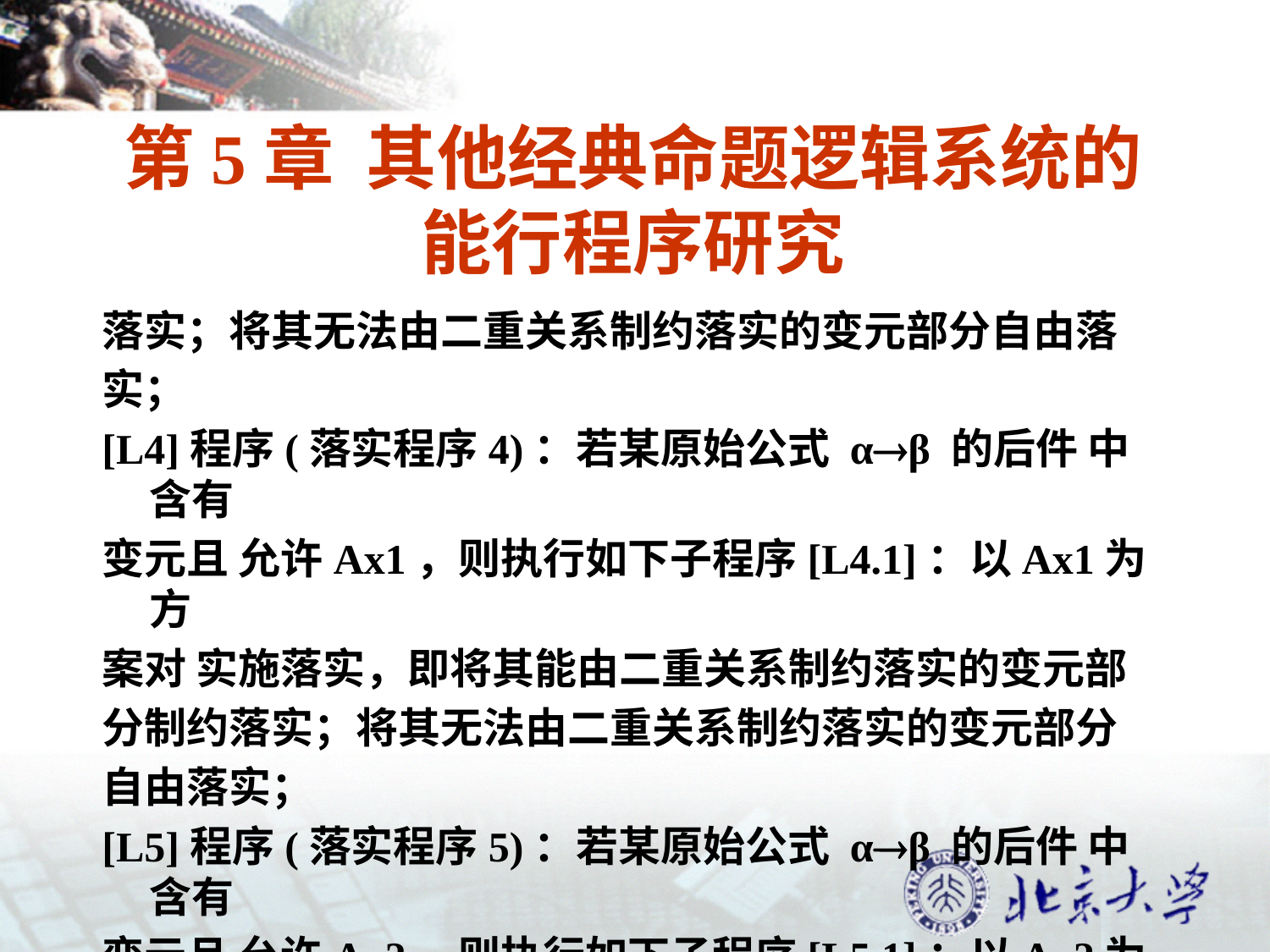

# 第5章  其他经典命题逻辑系统的能行程序研究
落实；将其无法由二重关系制约落实的变元部分自由落
实；
[L4]程序(落实程序4)：若某原始公式 α→β 的后件 中含有
变元且 允许Ax1，则执行如下子程序[L4.1]：以Ax1为方
案对 实施落实，即将其能由二重关系制约落实的变元部
分制约落实；将其无法由二重关系制约落实的变元部分
自由落实；
[L5]程序(落实程序5)：若某原始公式 α→β 的后件 中含有
变元且 允许Ax2，则执行如下子程序[L5.1]：以Ax2为方